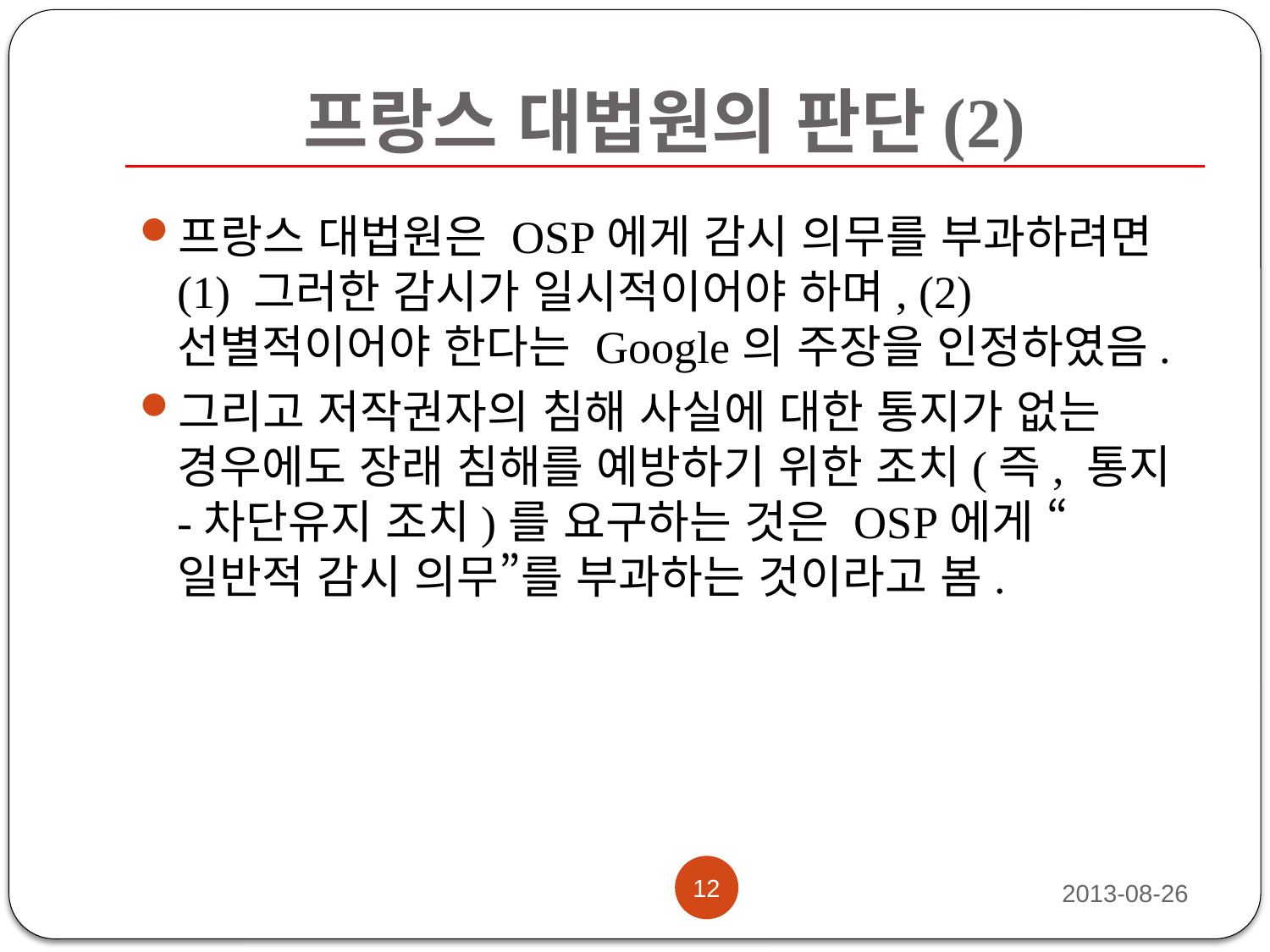

# 프랑스 대법원의 판단(2)
프랑스 대법원은 OSP에게 감시 의무를 부과하려면 (1) 그러한 감시가 일시적이어야 하며, (2) 선별적이어야 한다는 Google의 주장을 인정하였음.
그리고 저작권자의 침해 사실에 대한 통지가 없는 경우에도 장래 침해를 예방하기 위한 조치(즉, 통지-차단유지 조치)를 요구하는 것은 OSP에게 “일반적 감시 의무”를 부과하는 것이라고 봄.
12
2013-08-26